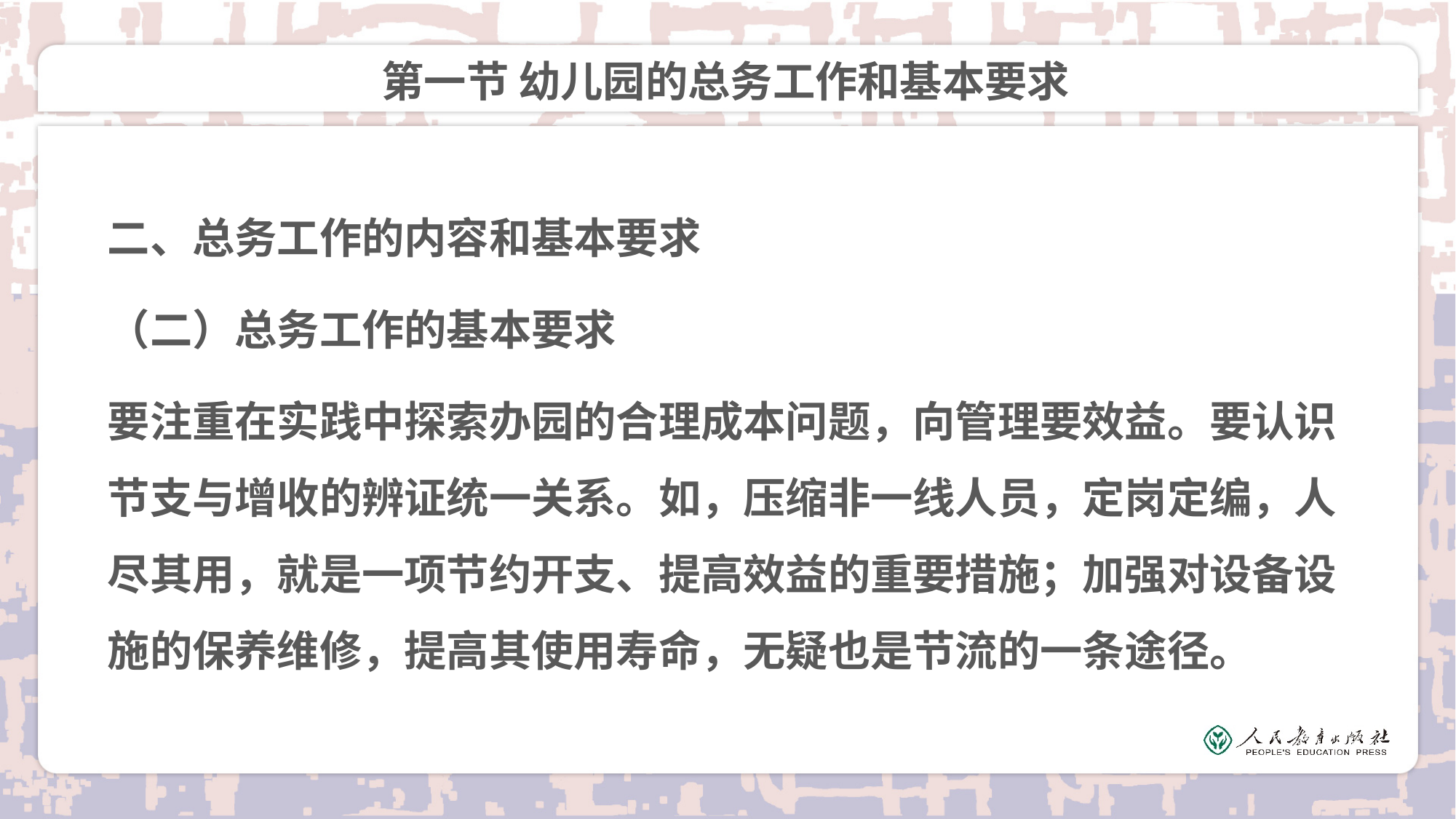

# 第一节 幼儿园的总务工作和基本要求
二、总务工作的内容和基本要求
（二）总务工作的基本要求
要注重在实践中探索办园的合理成本问题，向管理要效益。要认识节支与增收的辨证统一关系。如，压缩非一线人员，定岗定编，人尽其用，就是一项节约开支、提高效益的重要措施；加强对设备设施的保养维修，提高其使用寿命，无疑也是节流的一条途径。